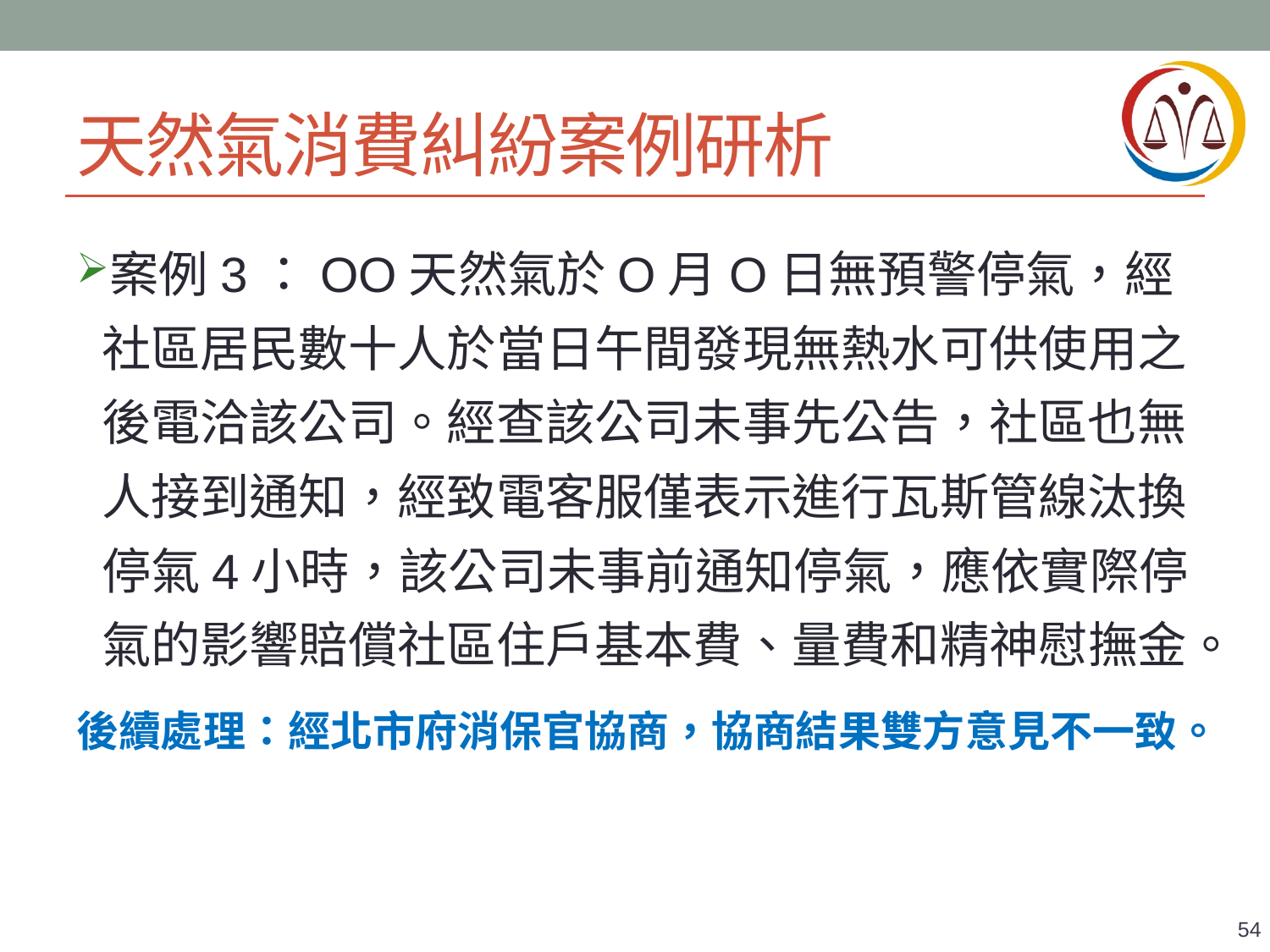

# 天然氣消費糾紛案例研析
案例3：OO天然氣於O月O日無預警停氣，經社區居民數十人於當日午間發現無熱水可供使用之後電洽該公司。經查該公司未事先公告，社區也無人接到通知，經致電客服僅表示進行瓦斯管線汰換停氣4小時，該公司未事前通知停氣，應依實際停氣的影響賠償社區住戶基本費、量費和精神慰撫金。
後續處理：經北市府消保官協商，協商結果雙方意見不一致。

54